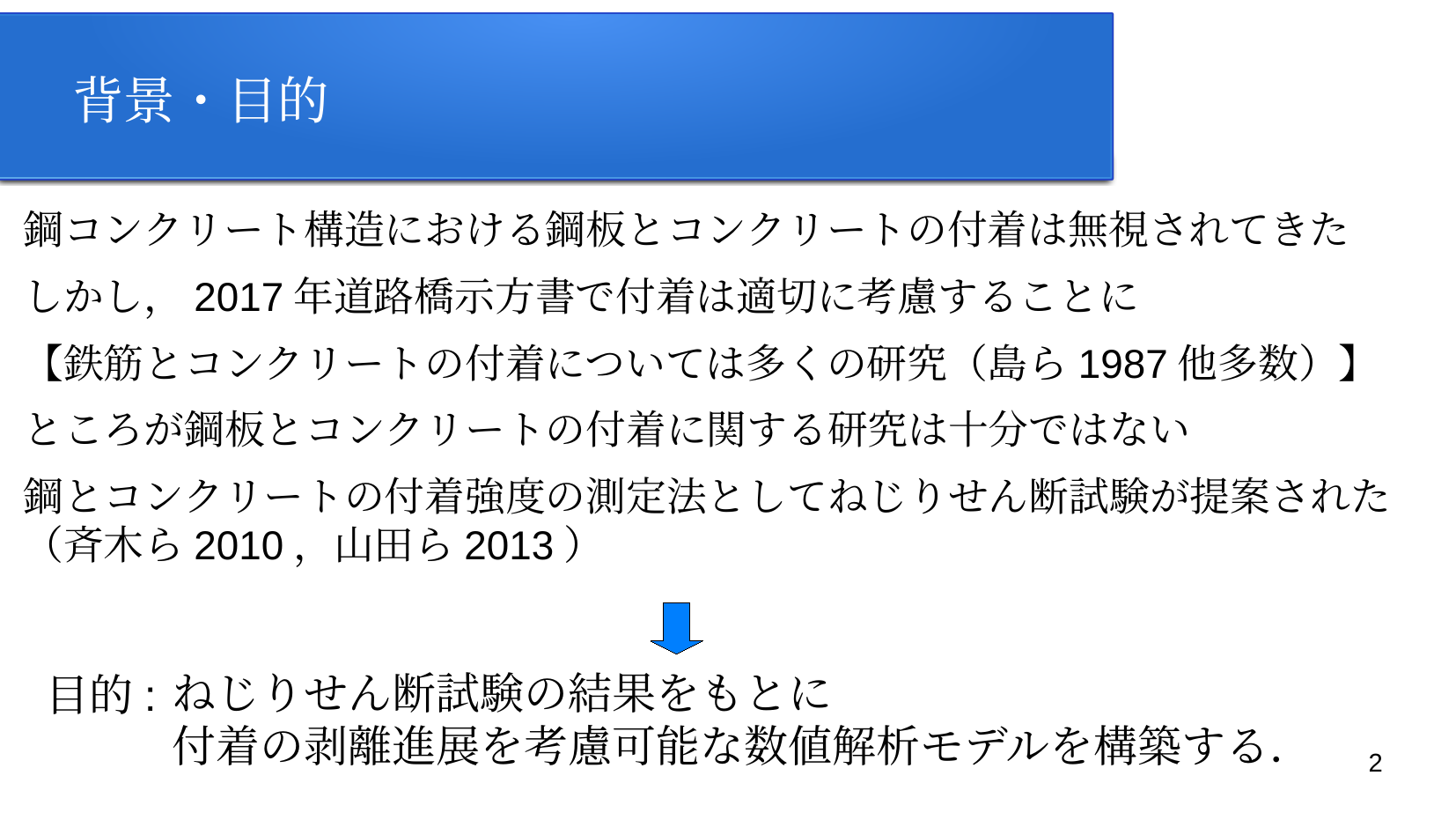

背景・目的
鋼コンクリート構造における鋼板とコンクリートの付着は無視されてきた
しかし，2017年道路橋示方書で付着は適切に考慮することに
【鉄筋とコンクリートの付着については多くの研究（島ら1987他多数）】
ところが鋼板とコンクリートの付着に関する研究は十分ではない
鋼とコンクリートの付着強度の測定法としてねじりせん断試験が提案された（斉木ら2010，山田ら2013）

ねじりせん断試験の結果をもとに
付着の剥離進展を考慮可能な数値解析モデルを構築する．
目的:

2